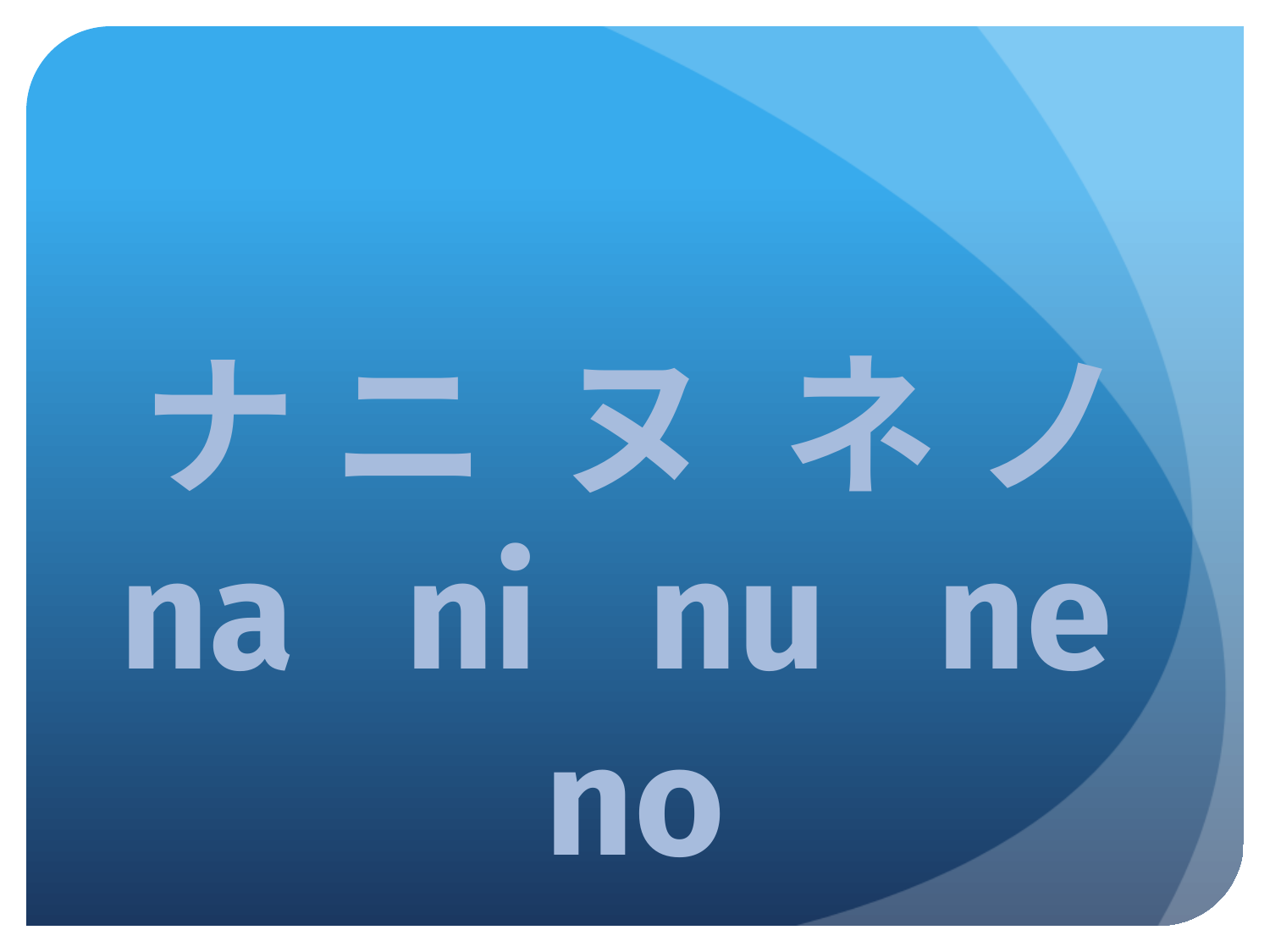

ナ ニ  ヌ  ネ ノ
na   ni   nu   ne  no